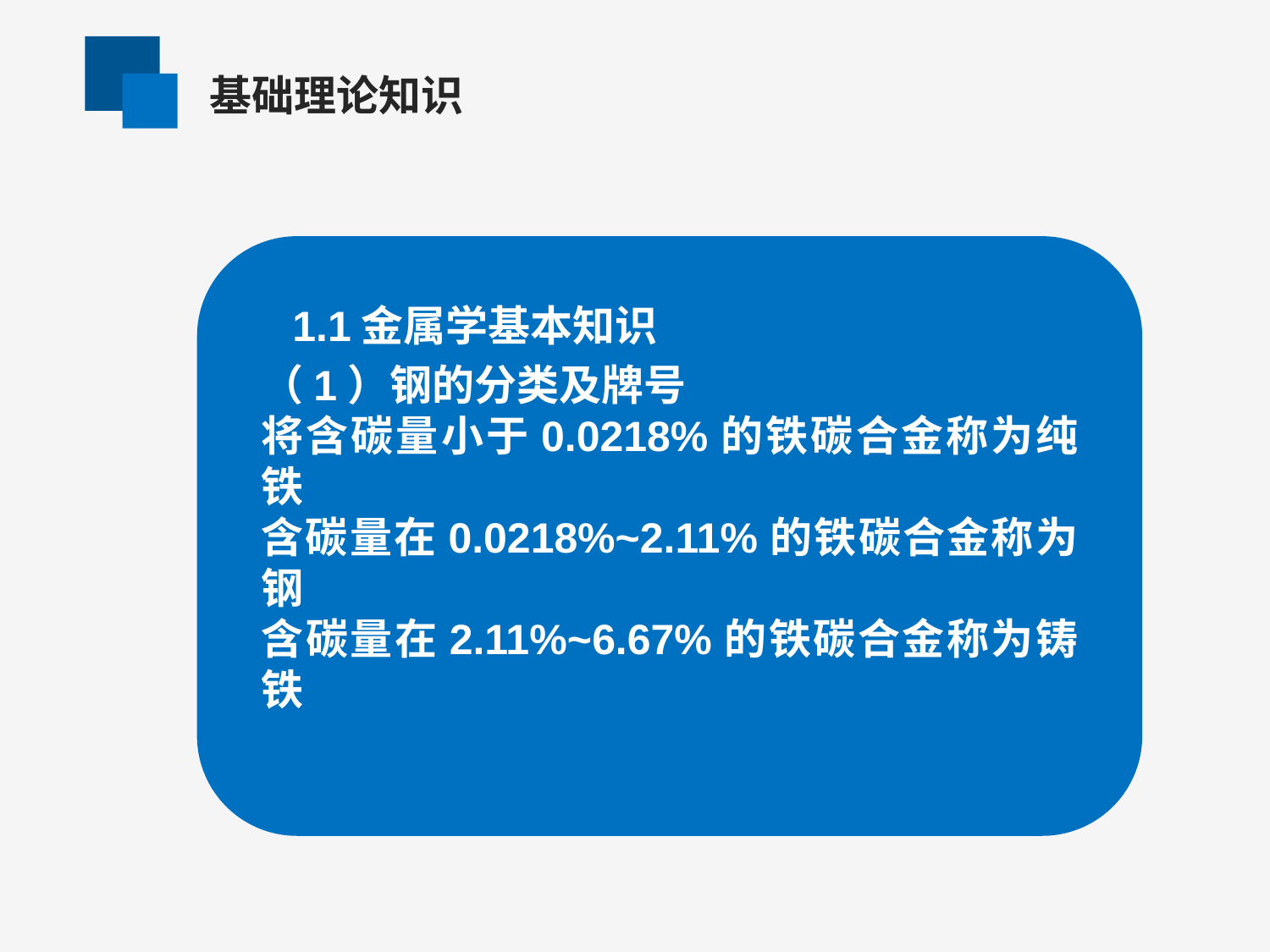

基础理论知识
   1.1金属学基本知识
（1）钢的分类及牌号
将含碳量小于0.0218%的铁碳合金称为纯铁
含碳量在0.0218%~2.11%的铁碳合金称为钢
含碳量在2.11%~6.67%的铁碳合金称为铸铁